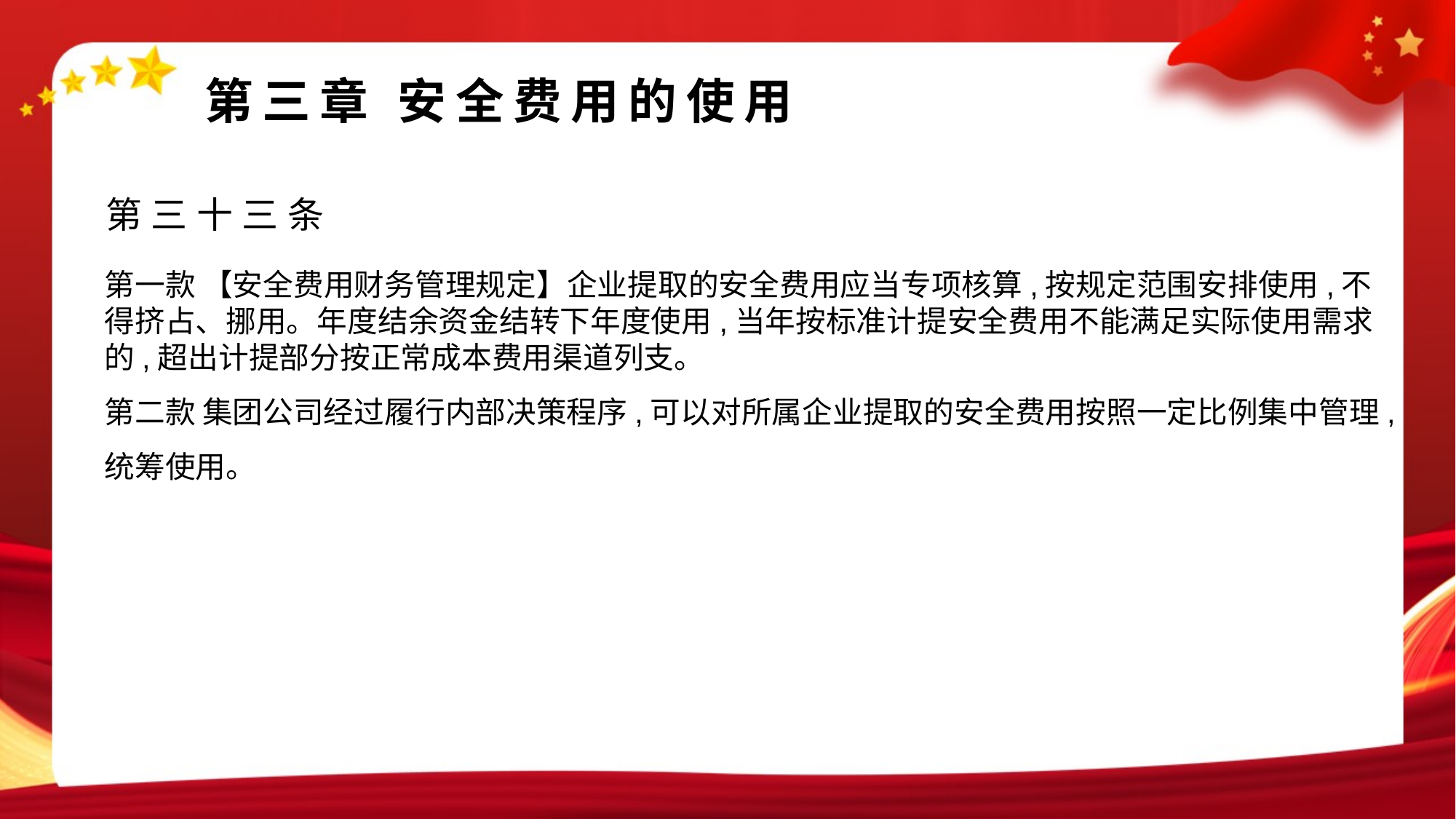

#
第三章 安全费用的使用
第三十三条
第一款 【安全费用财务管理规定】企业提取的安全费用应当专项核算,按规定范围安排使用,不得挤占、挪用。年度结余资金结转下年度使用,当年按标准计提安全费用不能满足实际使用需求的,超出计提部分按正常成本费用渠道列支。
第二款 集团公司经过履行内部决策程序,可以对所属企业提取的安全费用按照一定比例集中管理,统筹使用。